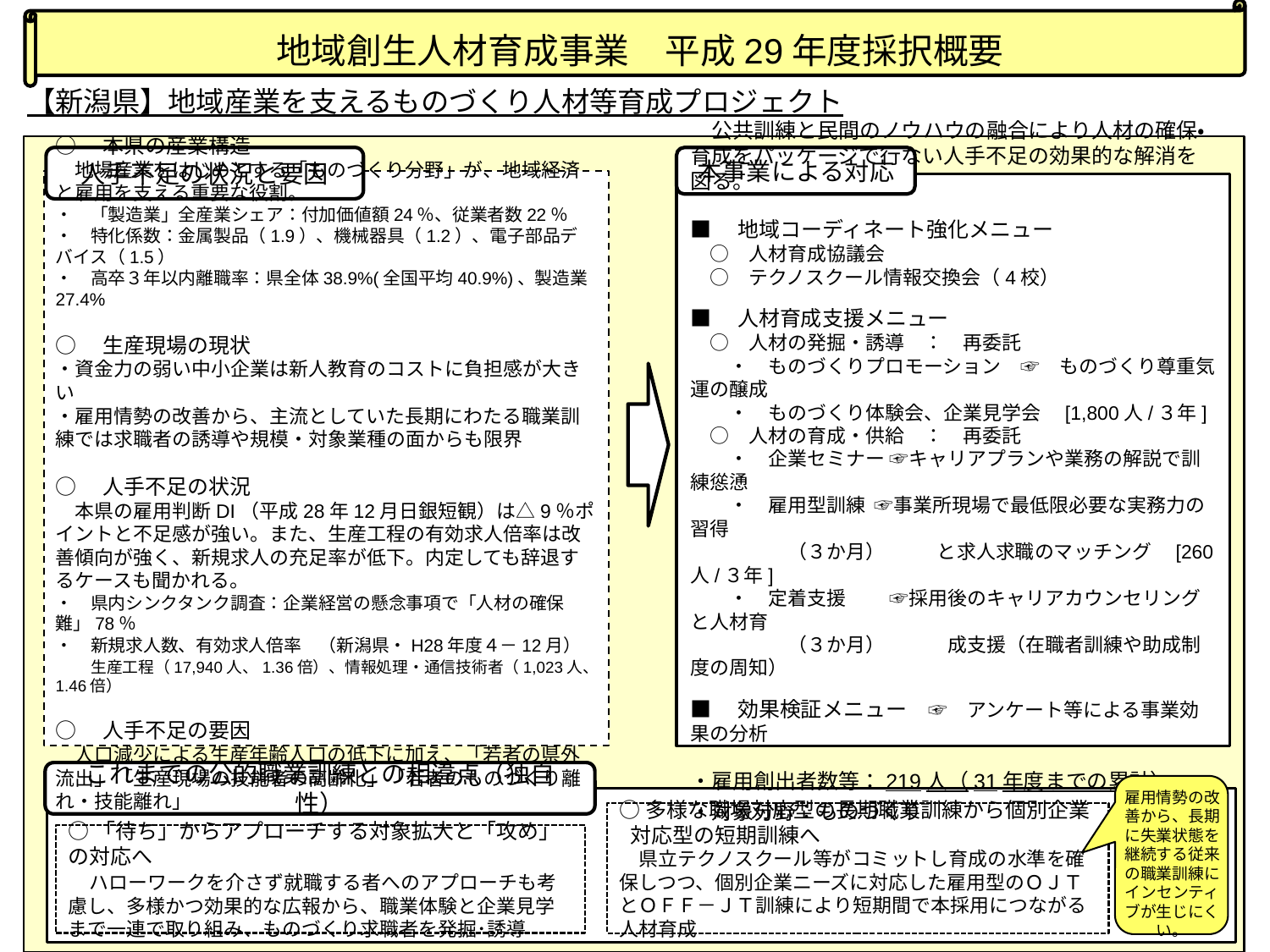

# 地域創生人材育成事業　平成29年度採択概要
 【新潟県】地域産業を支えるものづくり人材等育成プロジェクト

人手不足の状況と要因
本事業による対応

　公共訓練と民間のノウハウの融合により人材の確保・育成をパッケージで行ない人手不足の効果的な解消を図る。

■　地域コーディネート強化メニュー
　○　人材育成協議会
　○　テクノスクール情報交換会（4校）

■　人材育成支援メニュー
　○　人材の発掘・誘導　：　再委託
　　・　ものづくりプロモーション　☞　ものづくり尊重気運の醸成
　　・　ものづくり体験会、企業見学会　[1,800人/３年]
　○　人材の育成・供給　：　再委託
　　・　企業セミナー ☞キャリアプランや業務の解説で訓練慫慂
　　・　雇用型訓練  ☞事業所現場で最低限必要な実務力の習得
　　　　　（３か月） 　 　 と求人求職のマッチング　[260人/３年]
　　・　定着支援　　 ☞採用後のキャリアカウンセリングと人材育
　　　　　（３か月）　　 　成支援（在職者訓練や助成制度の周知）

■　効果検証メニュー　☞　アンケート等による事業効果の分析

・雇用創出者数等：219人（31年度までの累計）
・対象分野：ものづくり

○　本県の産業構造
　地場産業をはじめとする「ものづくり分野」が、地域経済と雇用を支える重要な役割。
・　「製造業」全産業シェア：付加価値額24％、従業者数22％
・　特化係数：金属製品（1.9）、機械器具（1.2）、電子部品デバイス（1.5）
・　高卒３年以内離職率：県全体38.9%(全国平均40.9%)、製造業27.4%

○　生産現場の現状
・資金力の弱い中小企業は新人教育のコストに負担感が大きい
・雇用情勢の改善から、主流としていた長期にわたる職業訓練では求職者の誘導や規模・対象業種の面からも限界

○　人手不足の状況
　本県の雇用判断DI（平成28年12月日銀短観）は△9％ポイントと不足感が強い。また、生産工程の有効求人倍率は改善傾向が強く、新規求人の充足率が低下。内定しても辞退するケースも聞かれる。
・　県内シンクタンク調査：企業経営の懸念事項で「人材の確保難」78％
・　新規求人数、有効求人倍率　（新潟県・H28年度４－12月）
　　生産工程（17,940人、1.36倍）、情報処理・通信技術者（1,023人、1.46倍）

○　人手不足の要因
　人口減少による生産年齢人口の低下に加え、「若者の県外流出」「生産現場の技能者の高齢化」「若者のものづくり離れ・技能離れ」

これまでの公的職業訓練との相違点（独自性）

雇用情勢の改善から、長期に失業状態を継続する従来の職業訓練にインセンティブが生じにくい。

○多様な職場対応型の長期職業訓練から個別企業対応型の短期訓練へ
　県立テクノスクール等がコミットし育成の水準を確保しつつ、個別企業ニーズに対応した雇用型のＯＪＴとＯＦＦ－ＪＴ訓練により短期間で本採用につながる人材育成
○「待ち」からアプローチする対象拡大と「攻め」の対応へ
　ハローワークを介さず就職する者へのアプローチも考慮し、多様かつ効果的な広報から、職業体験と企業見学まで一連で取り組み、ものづくり求職者を発掘･誘導